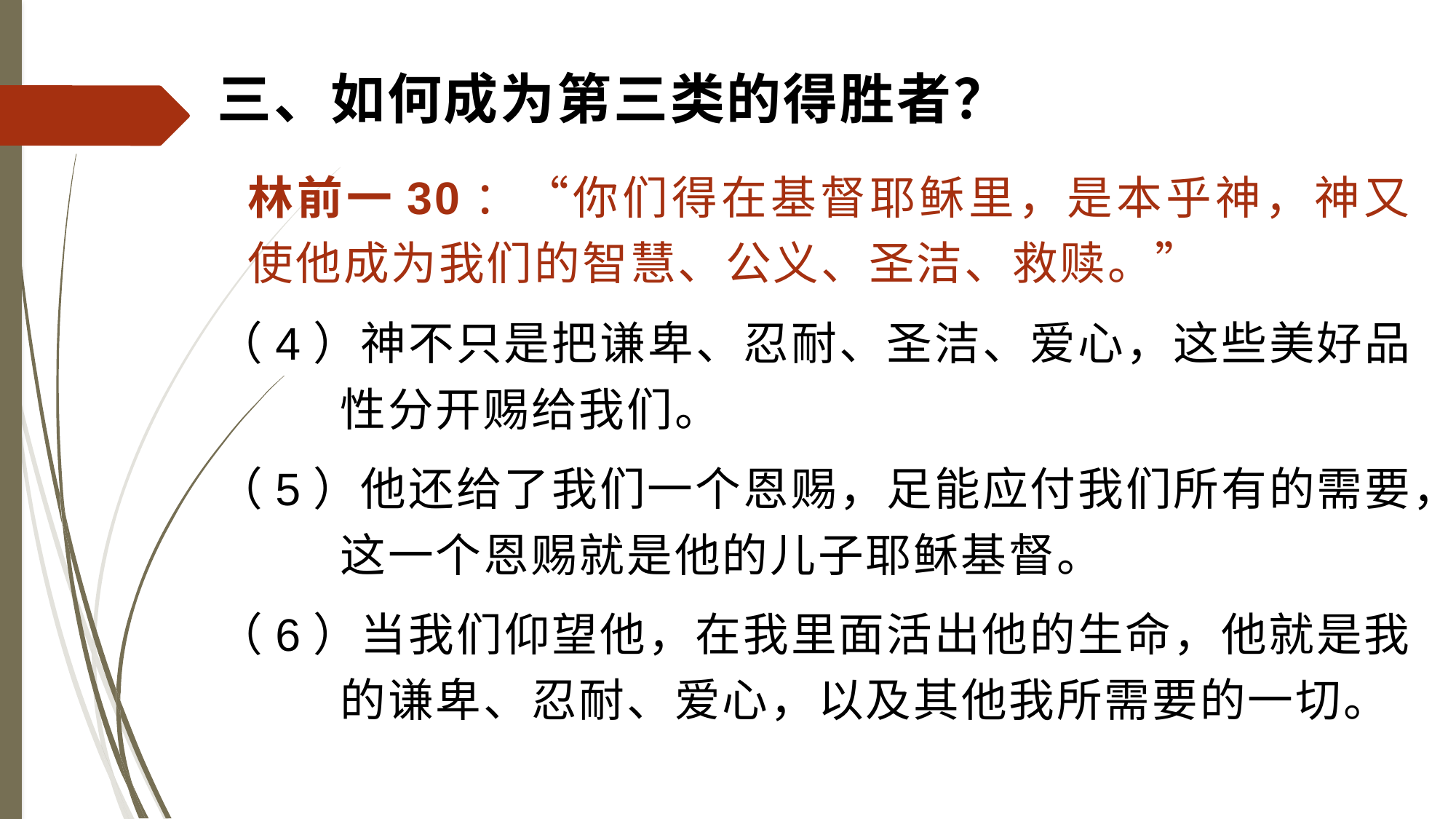

# 三、如何成为第三类的得胜者？
林前一30：“你们得在基督耶稣里，是本乎神，神又使他成为我们的智慧、公义、圣洁、救赎。”
（4）神不只是把谦卑、忍耐、圣洁、爱心，这些美好品性分开赐给我们。
（5）他还给了我们一个恩赐，足能应付我们所有的需要，这一个恩赐就是他的儿子耶稣基督。
（6）当我们仰望他，在我里面活出他的生命，他就是我的谦卑、忍耐、爱心，以及其他我所需要的一切。